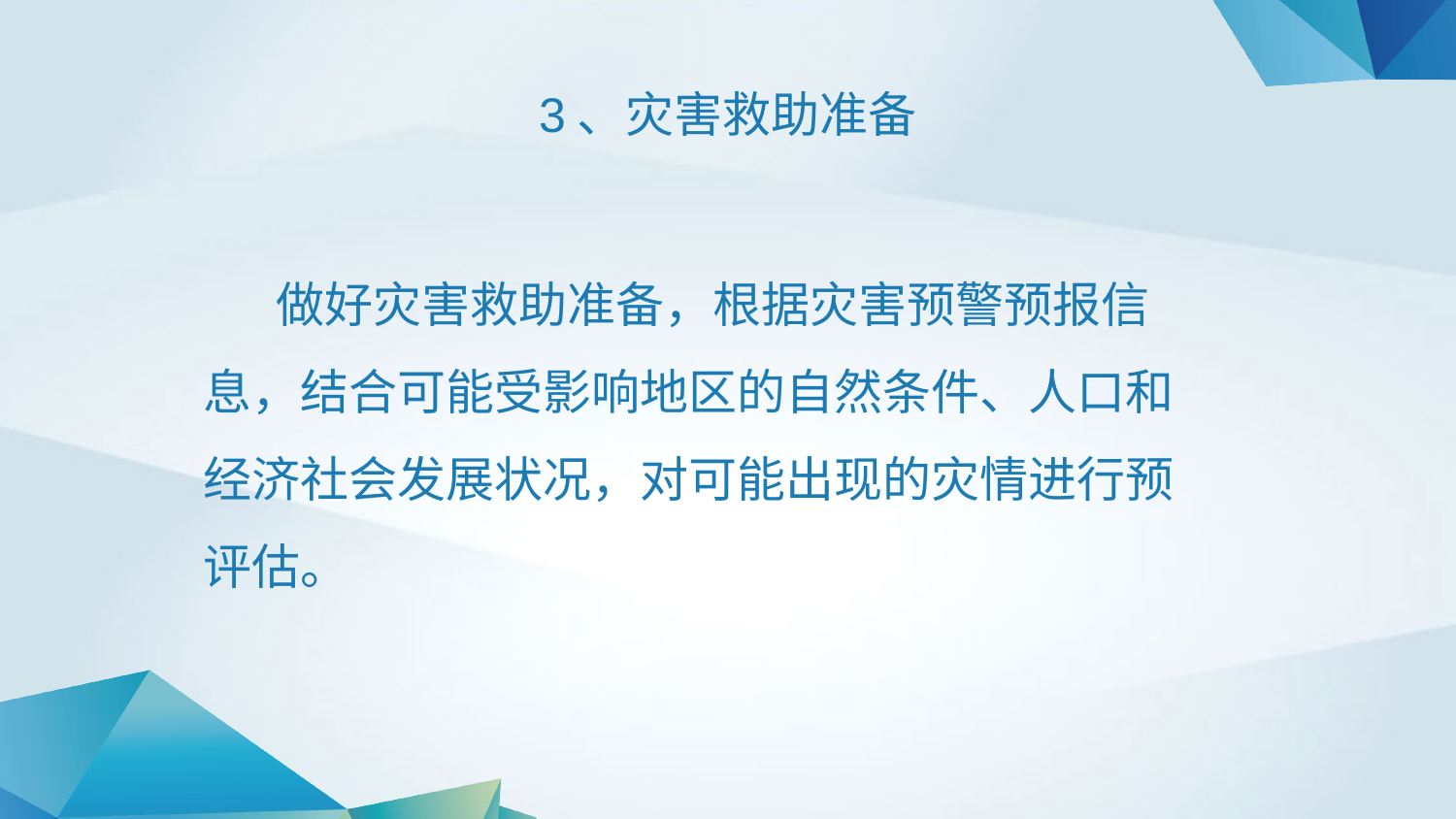

3、灾害救助准备
做好灾害救助准备，根据灾害预警预报信息，结合可能受影响地区的自然条件、人口和经济社会发展状况，对可能出现的灾情进行预评估。